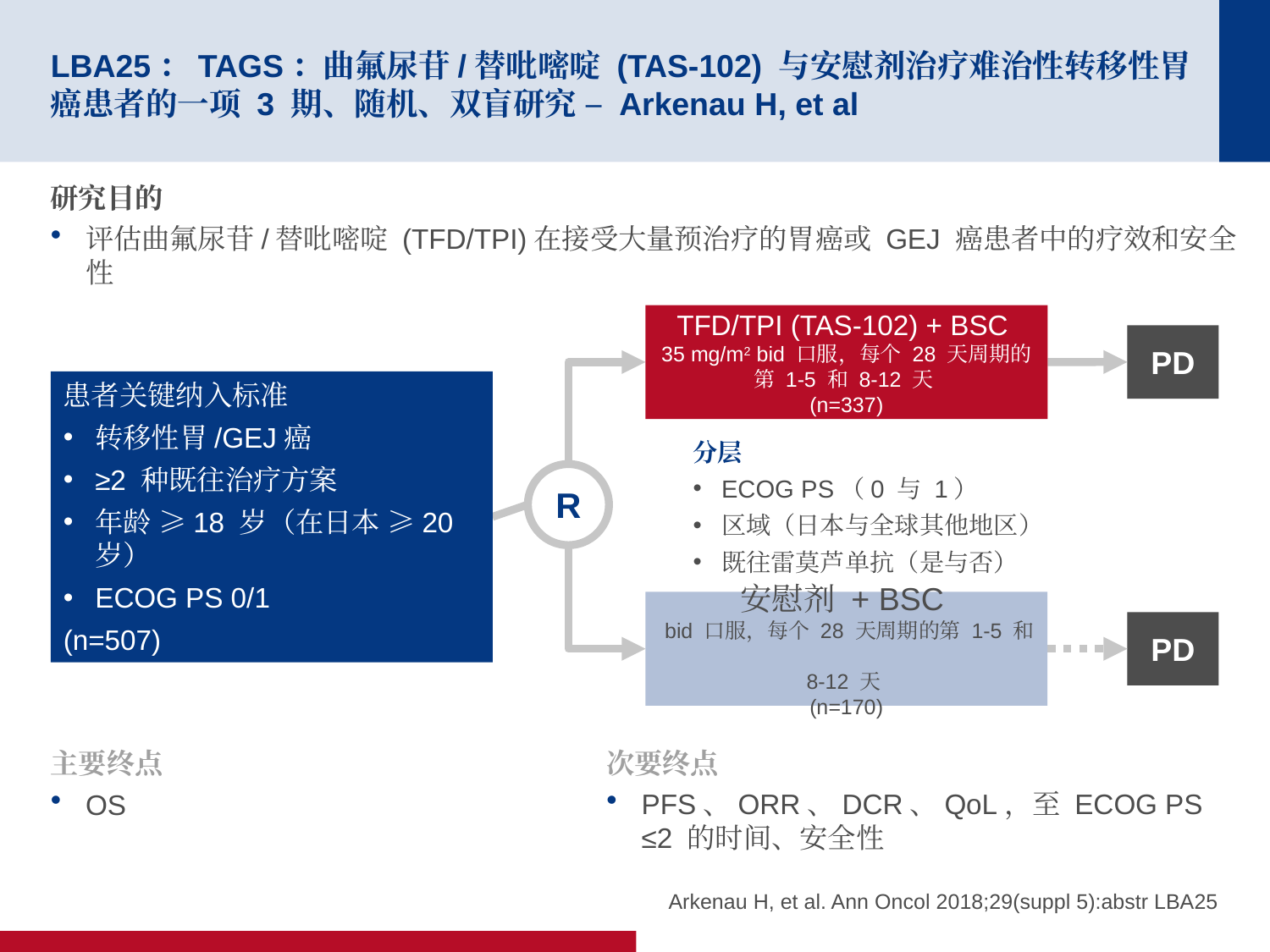

# LBA25：TAGS：曲氟尿苷/替吡嘧啶 (TAS-102) 与安慰剂治疗难治性转移性胃癌患者的一项 3 期、随机、双盲研究 – Arkenau H, et al
研究目的
评估曲氟尿苷/替吡嘧啶 (TFD/TPI)在接受大量预治疗的胃癌或 GEJ 癌患者中的疗效和安全性
TFD/TPI (TAS-102) + BSC
35 mg/m2 bid 口服，每个 28 天周期的第 1-5 和 8-12 天
(n=337)
PD
患者关键纳入标准
转移性胃/GEJ癌
≥2 种既往治疗方案
年龄 ≥18 岁（在日本 ≥20 岁）
ECOG PS 0/1
(n=507)
分层
ECOG PS（0 与 1）
区域（日本与全球其他地区）
既往雷莫芦单抗（是与否）
R
安慰剂 + BSC
 bid 口服，每个 28 天周期的第 1-5 和
8-12 天
(n=170)
PD
主要终点
OS

次要终点
PFS、ORR、DCR、QoL，至 ECOG PS ≤2 的时间、安全性
Arkenau H, et al. Ann Oncol 2018;29(suppl 5):abstr LBA25